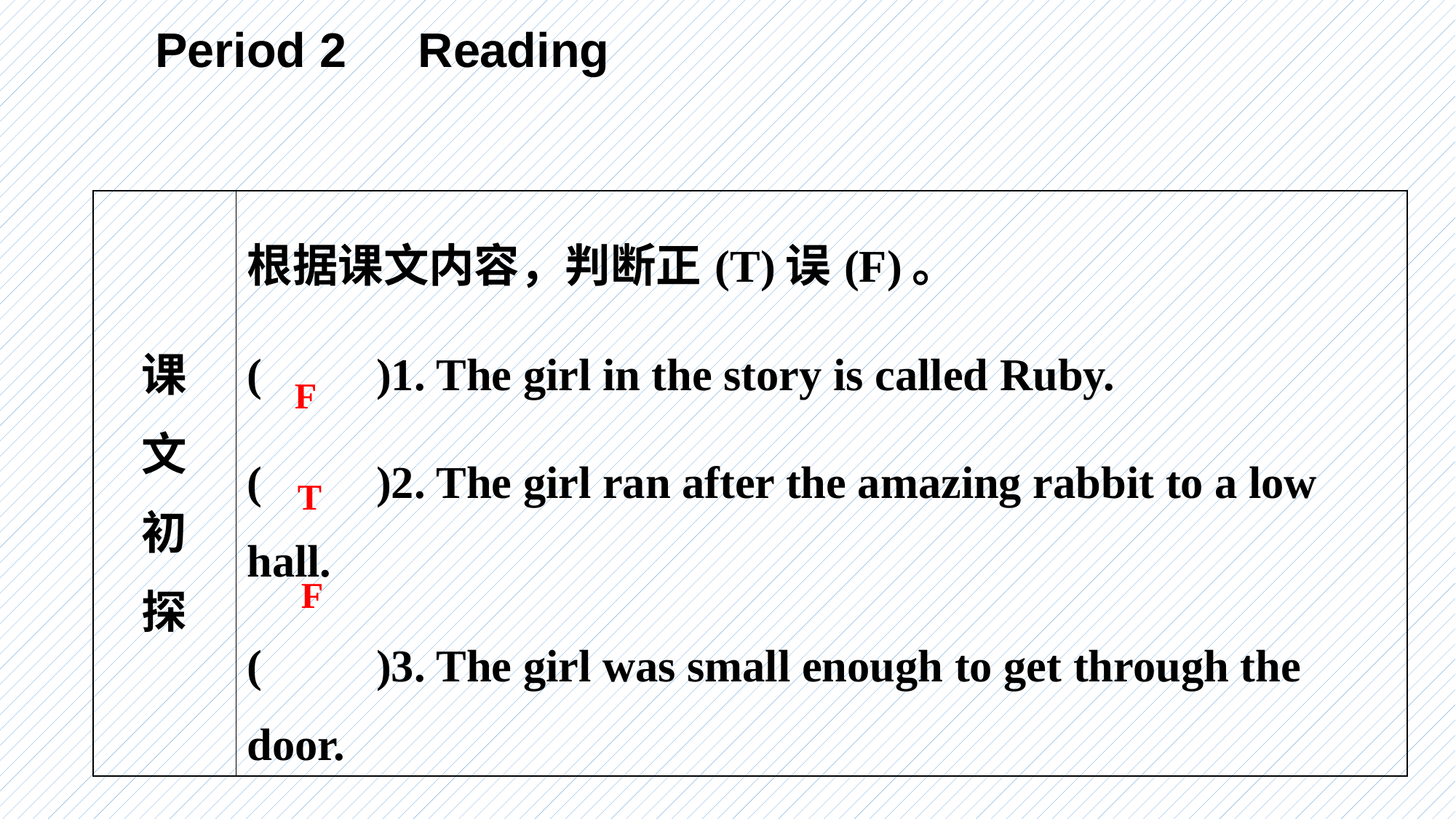

Period 2　Reading
| 课 文 初 探 | 根据课文内容，判断正(T)误(F)。 (　　)1. The girl in the story is called Ruby. (　　)2. The girl ran after the amazing rabbit to a low hall. (　　)3. The girl was small enough to get through the door. |
| --- | --- |
F
T
F